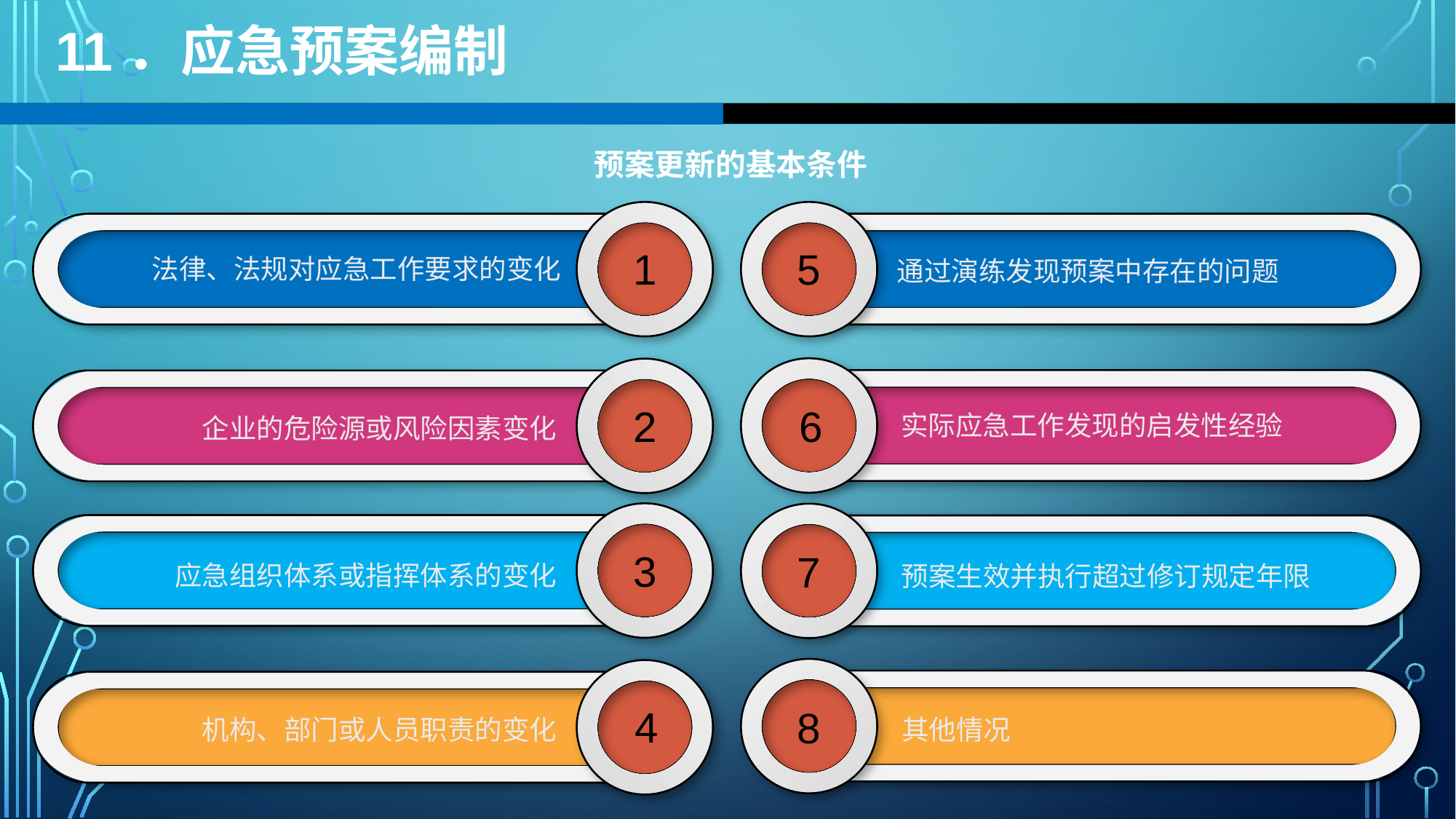

11．应急预案编制

预案更新的基本条件

1
5
法律、法规对应急工作要求的变化
通过演练发现预案中存在的问题

6
2
实际应急工作发现的启发性经验
企业的危险源或风险因素变化

3
7
应急组织体系或指挥体系的变化
预案生效并执行超过修订规定年限

4
8
机构、部门或人员职责的变化
其他情况